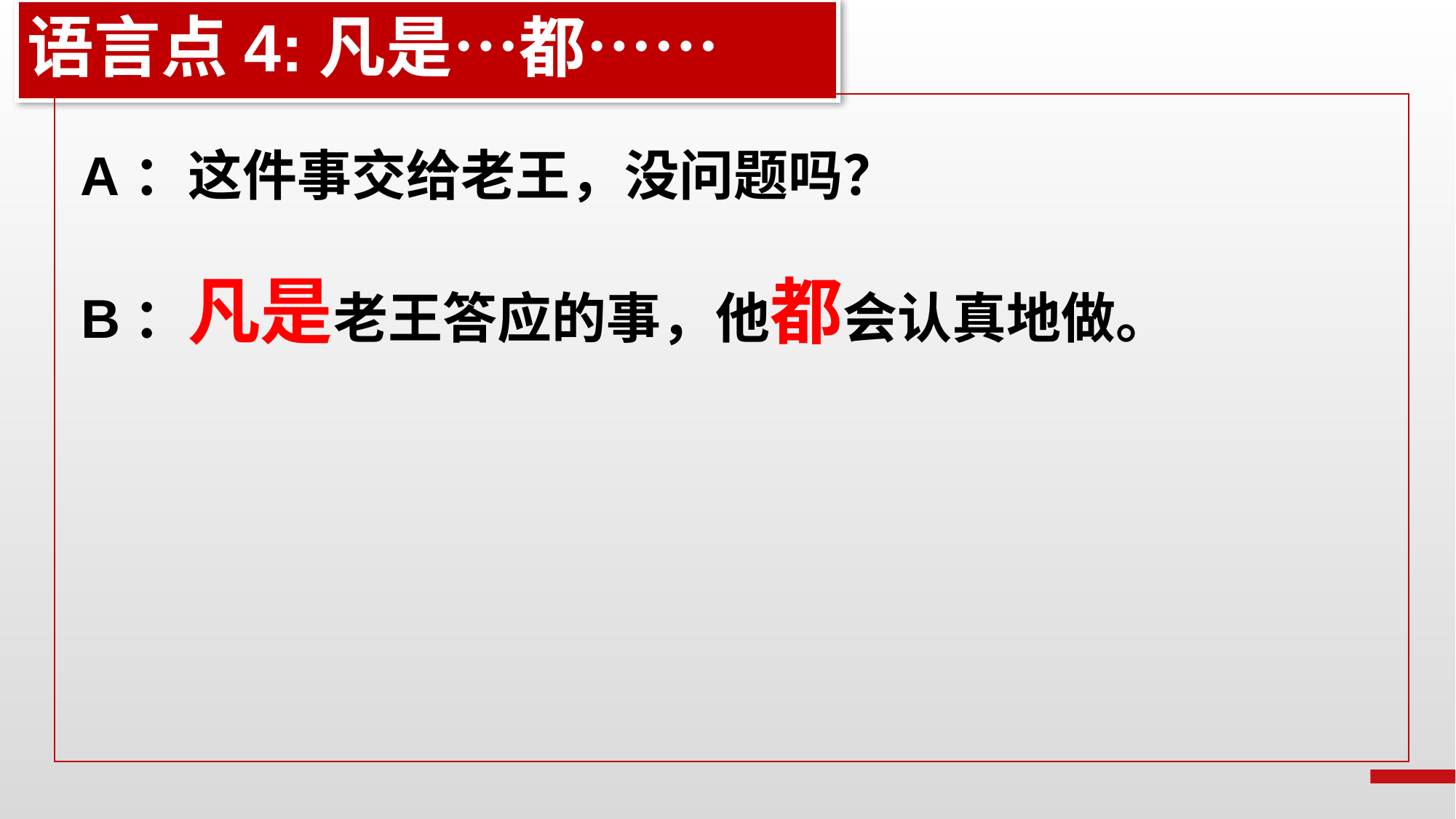

语言点4:凡是…都……

A：这件事交给老王，没问题吗？
B：凡是老王答应的事，他都会认真地做。